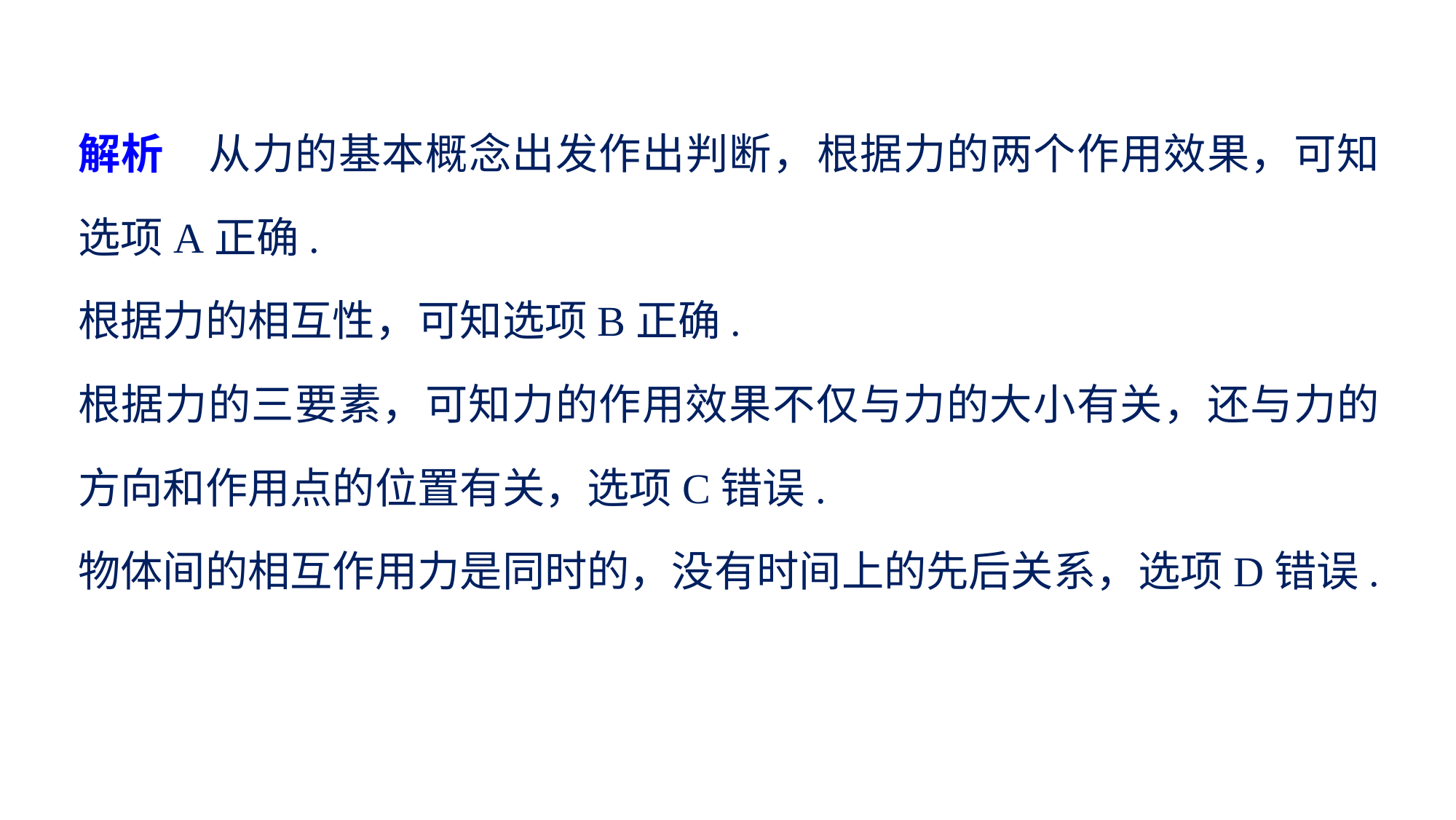

解析　从力的基本概念出发作出判断，根据力的两个作用效果，可知选项A正确.
根据力的相互性，可知选项B正确.
根据力的三要素，可知力的作用效果不仅与力的大小有关，还与力的方向和作用点的位置有关，选项C错误.
物体间的相互作用力是同时的，没有时间上的先后关系，选项D错误.